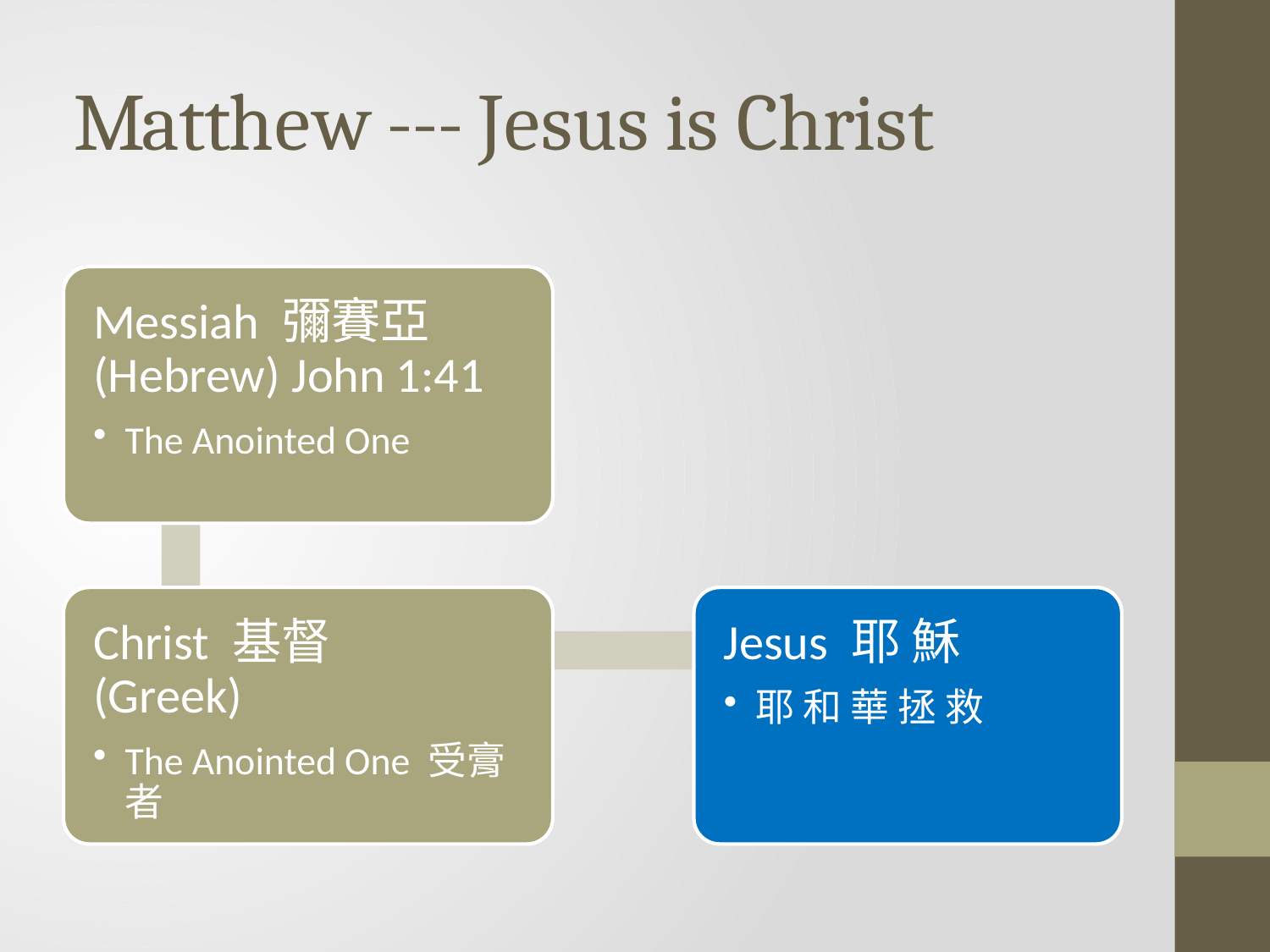

# Matthew --- Jesus is Christ
Messiah 彌賽亞    (Hebrew) John 1:41
The Anointed One
Christ 基督          (Greek)
The Anointed One 受膏者
Jesus 耶 穌
耶 和 華 拯 救